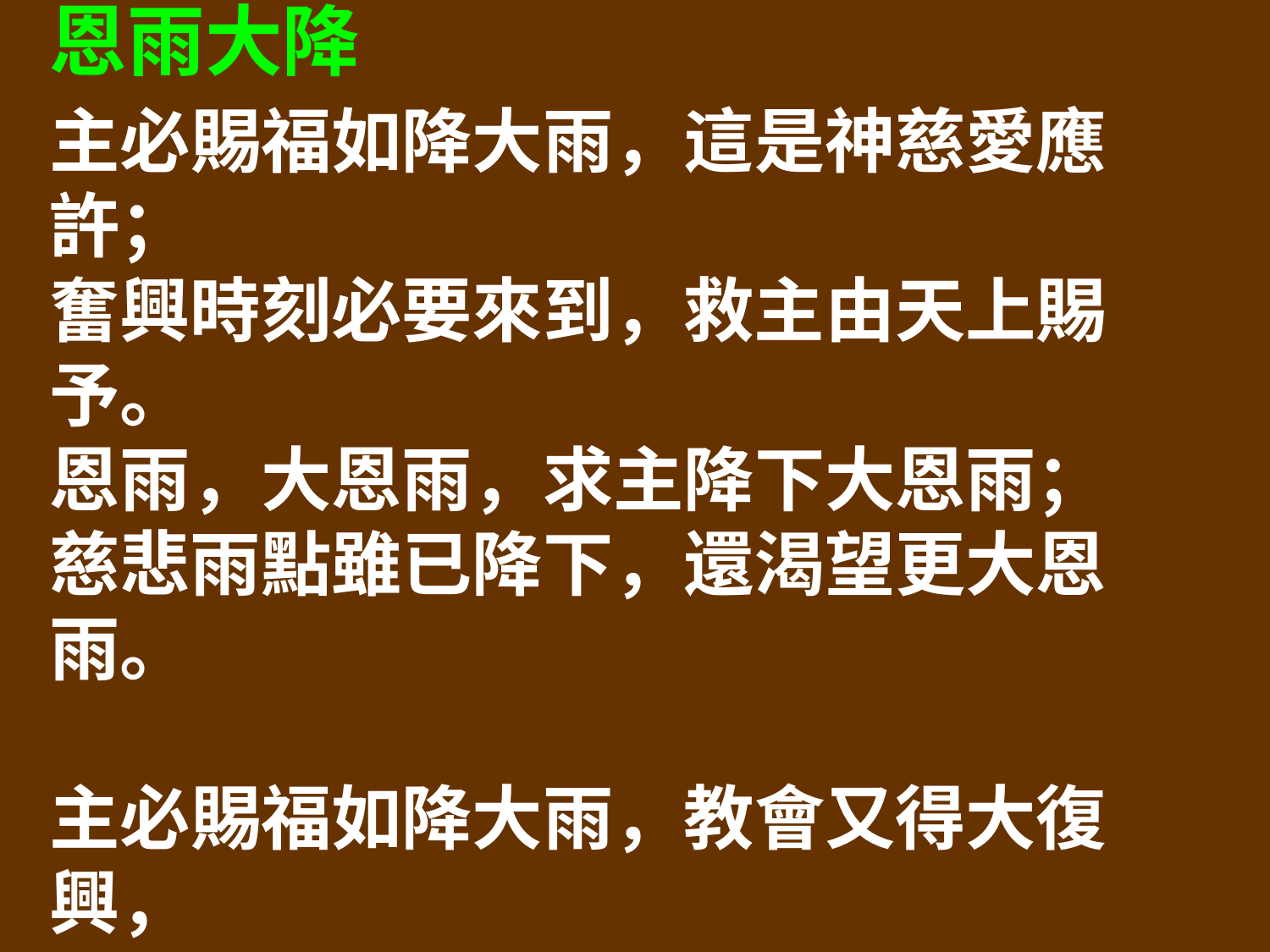

恩雨大降
主必賜福如降大雨，這是神慈愛應許；
奮興時刻必要來到，救主由天上賜予。
恩雨，大恩雨，求主降下大恩雨；
慈悲雨點雖已降下，還渴望更大恩雨。

主必賜福如降大雨，教會又得大復興，
高山低谷得著滋潤，各處都聞恩雨聲。
恩雨，大恩雨，求主降下大恩雨；
慈悲雨點雖已降下，還渴望更大恩雨。